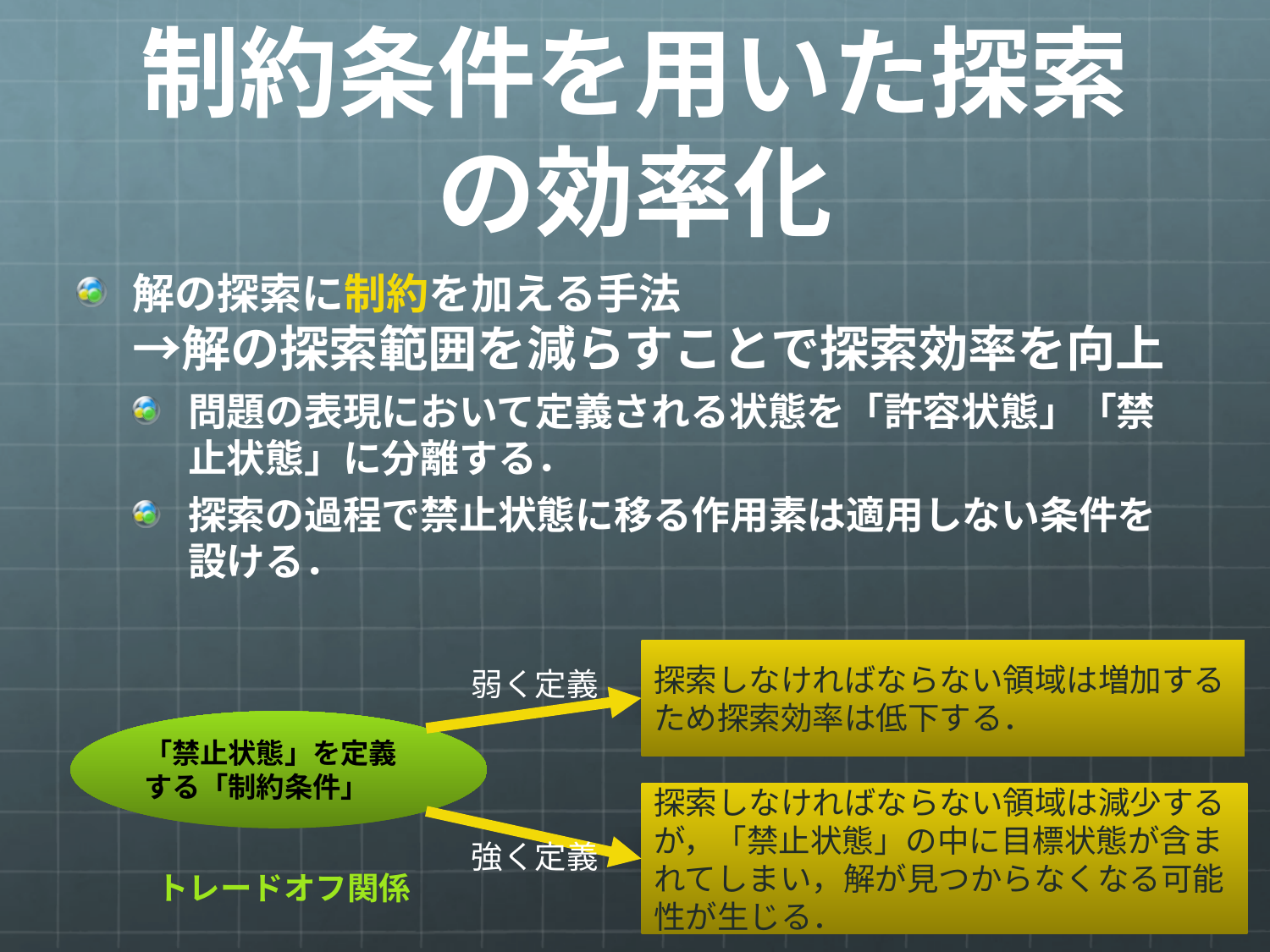

# 制約条件を用いた探索の効率化
解の探索に制約を加える手法
→解の探索範囲を減らすことで探索効率を向上
問題の表現において定義される状態を「許容状態」「禁止状態」に分離する．
探索の過程で禁止状態に移る作用素は適用しない条件を設ける．
探索しなければならない領域は増加するため探索効率は低下する．
弱く定義
「禁止状態」を定義する「制約条件」
探索しなければならない領域は減少するが，「禁止状態」の中に目標状態が含まれてしまい，解が見つからなくなる可能性が生じる．
強く定義
トレードオフ関係